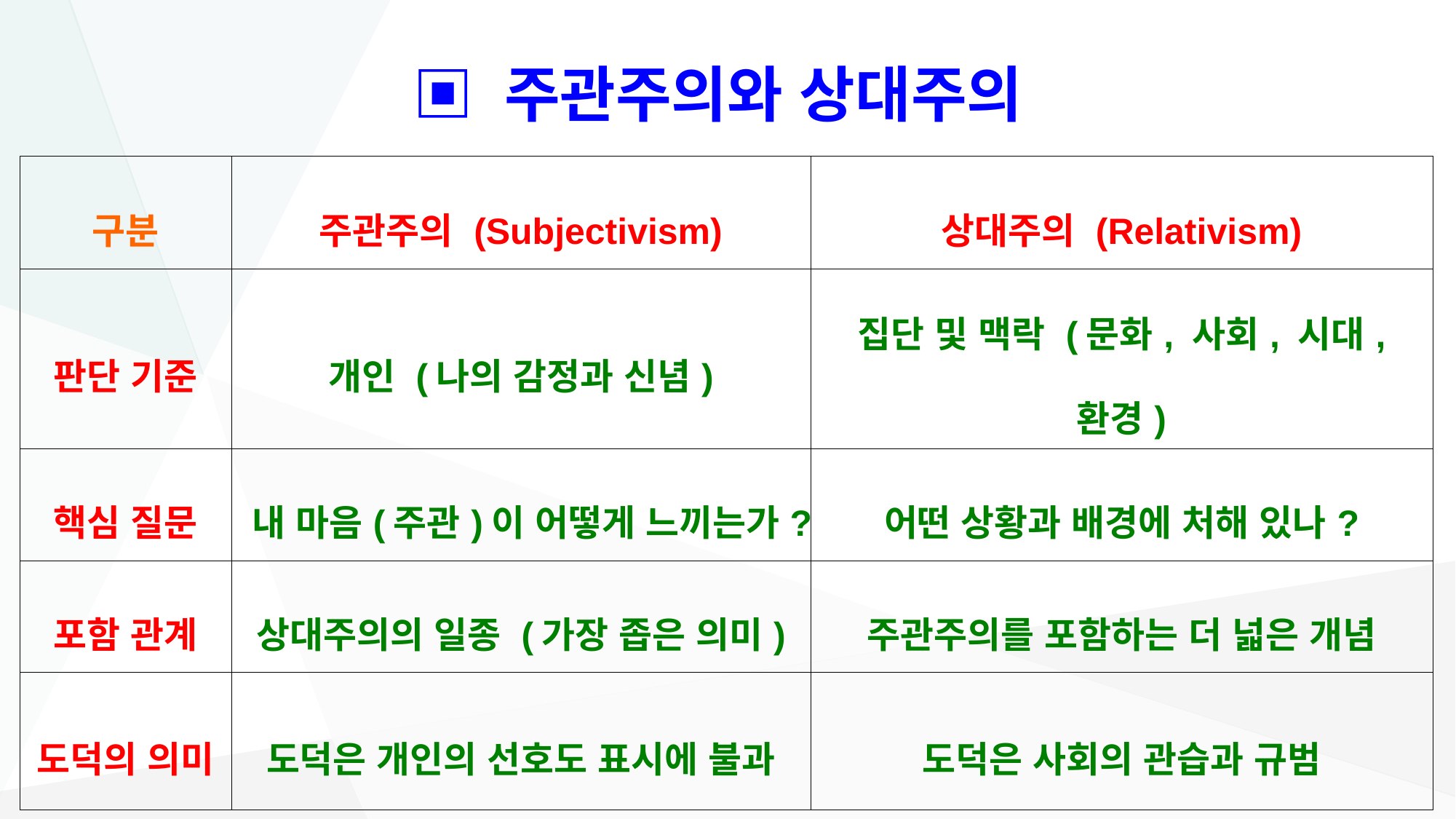

# ▣ 주관주의와 상대주의
| 구분 | 주관주의 (Subjectivism) | 상대주의 (Relativism) |
| --- | --- | --- |
| 판단 기준 | 개인 (나의 감정과 신념) | 집단 및 맥락 (문화, 사회, 시대, 환경) |
| 핵심 질문 | 내 마음(주관)이 어떻게 느끼는가? | 어떤 상황과 배경에 처해 있나? |
| 포함 관계 | 상대주의의 일종 (가장 좁은 의미) | 주관주의를 포함하는 더 넓은 개념 |
| 도덕의 의미 | 도덕은 개인의 선호도 표시에 불과 | 도덕은 사회의 관습과 규범 |